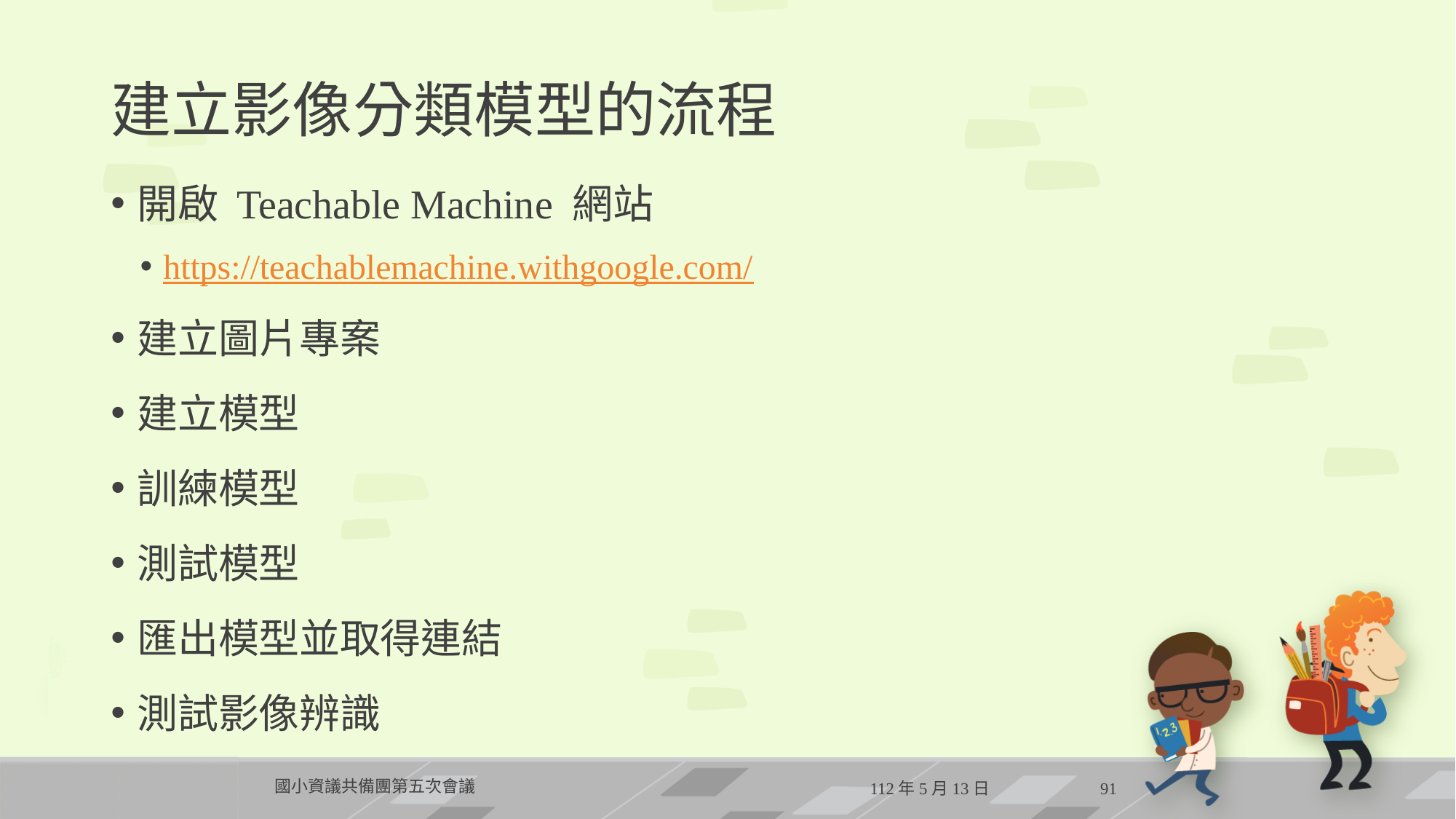

# 建立影像分類模型的流程
開啟 Teachable Machine 網站
https://teachablemachine.withgoogle.com/
建立圖片專案
建立模型
訓練模型
測試模型
匯出模型並取得連結
測試影像辨識
國小資議共備團第五次會議
112年5月13日
91